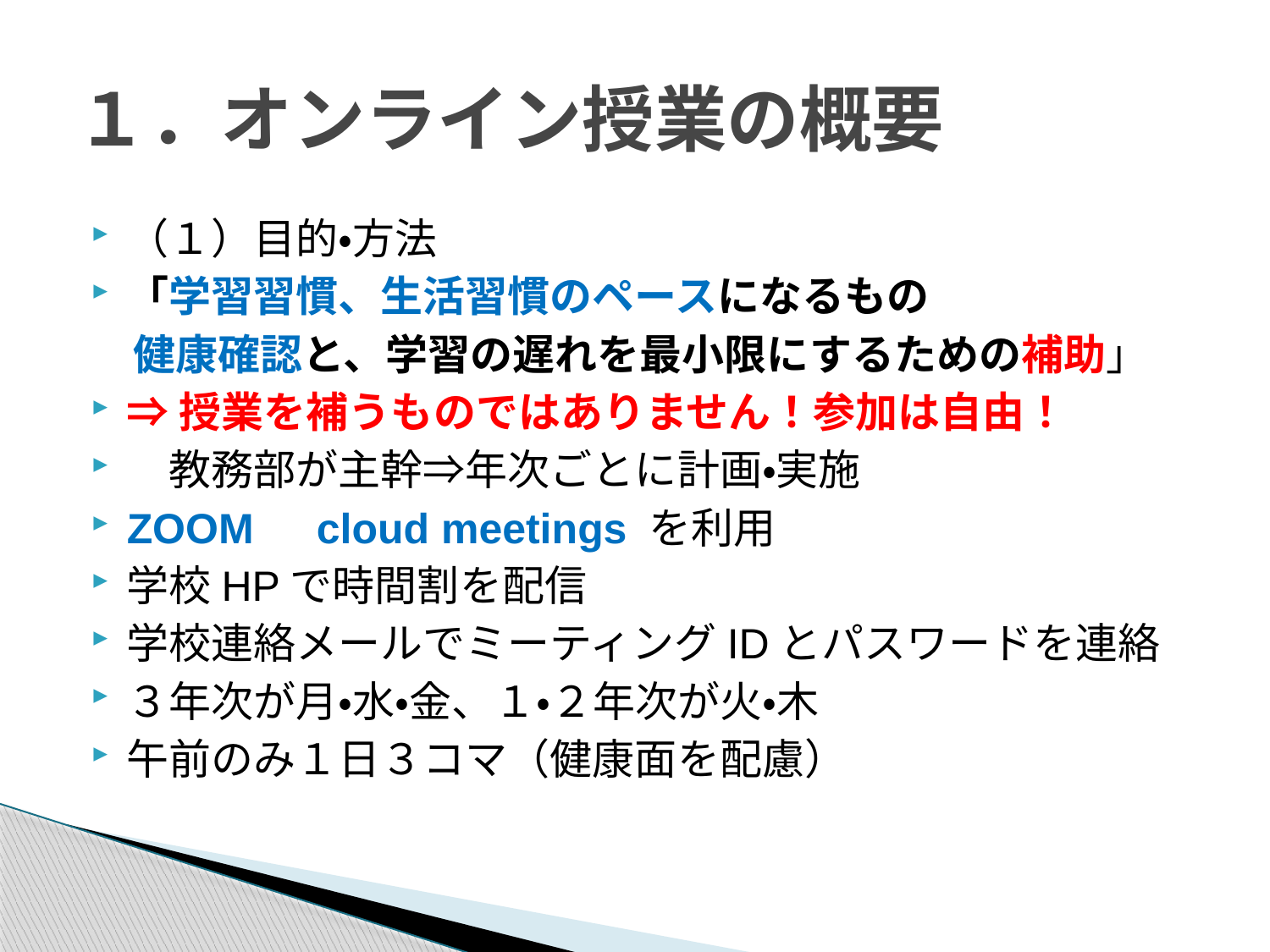

# １．オンライン授業の概要
（１）目的・方法
「学習習慣、生活習慣のペースになるもの
　健康確認と、学習の遅れを最小限にするための補助」
⇒授業を補うものではありません！参加は自由！
　教務部が主幹⇒年次ごとに計画・実施
ZOOM　cloud meetings を利用
学校HPで時間割を配信
学校連絡メールでミーティングIDとパスワードを連絡
３年次が月・水・金、１・２年次が火・木
午前のみ１日３コマ（健康面を配慮）